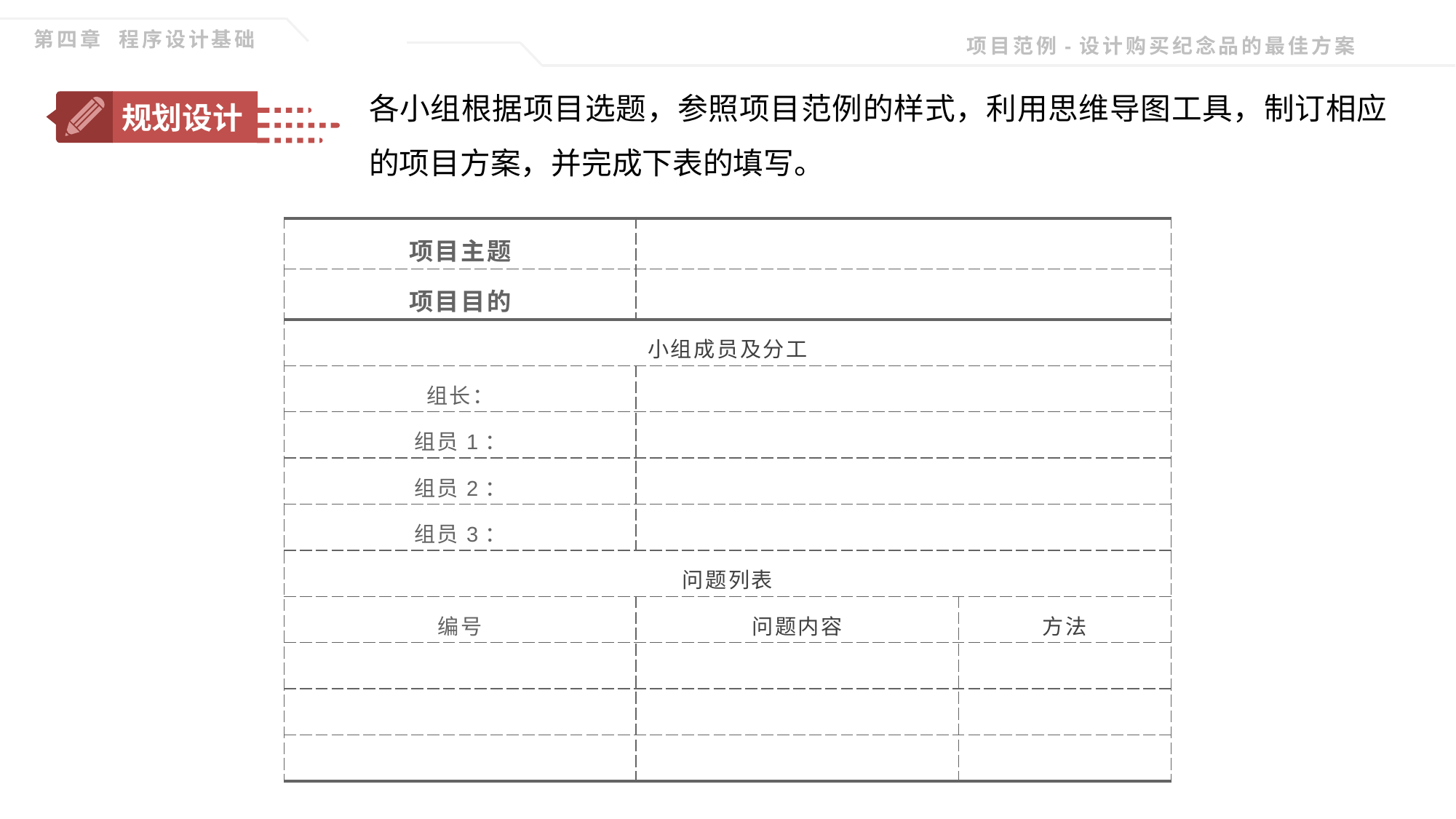

第四章  程序设计基础

项目范例-设计购买纪念品的最佳方案
各小组根据项目选题，参照项目范例的样式，利用思维导图工具，制订相应的项目方案，并完成下表的填写。

规划设计
| 项目主题 |  |  |
| --- | --- | --- |
| 项目目的 |  |  |
| 小组成员及分工 |  |  |
| 组长： |  |  |
| 组员1： |  |  |
| 组员2： |  |  |
| 组员3： |  |  |
| 问题列表 |  |  |
| 编号 | 问题内容 | 方法 |
|  |  |  |
|  |  |  |
|  |  |  |